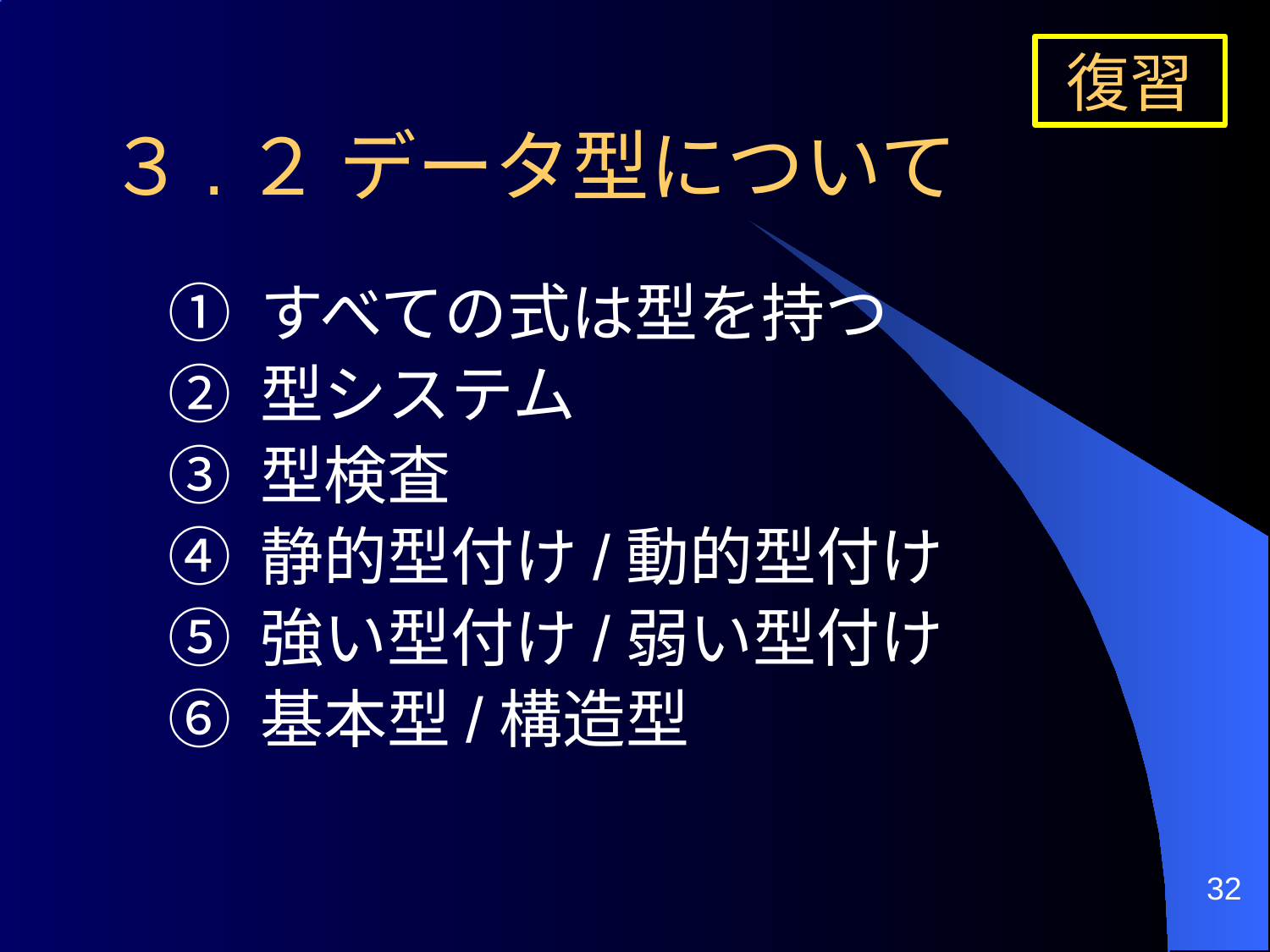

復習
# ３.２ データ型について
	① すべての式は型を持つ
	② 型システム
	③ 型検査
	④ 静的型付け/動的型付け
	⑤ 強い型付け/弱い型付け
	⑥ 基本型/構造型

32